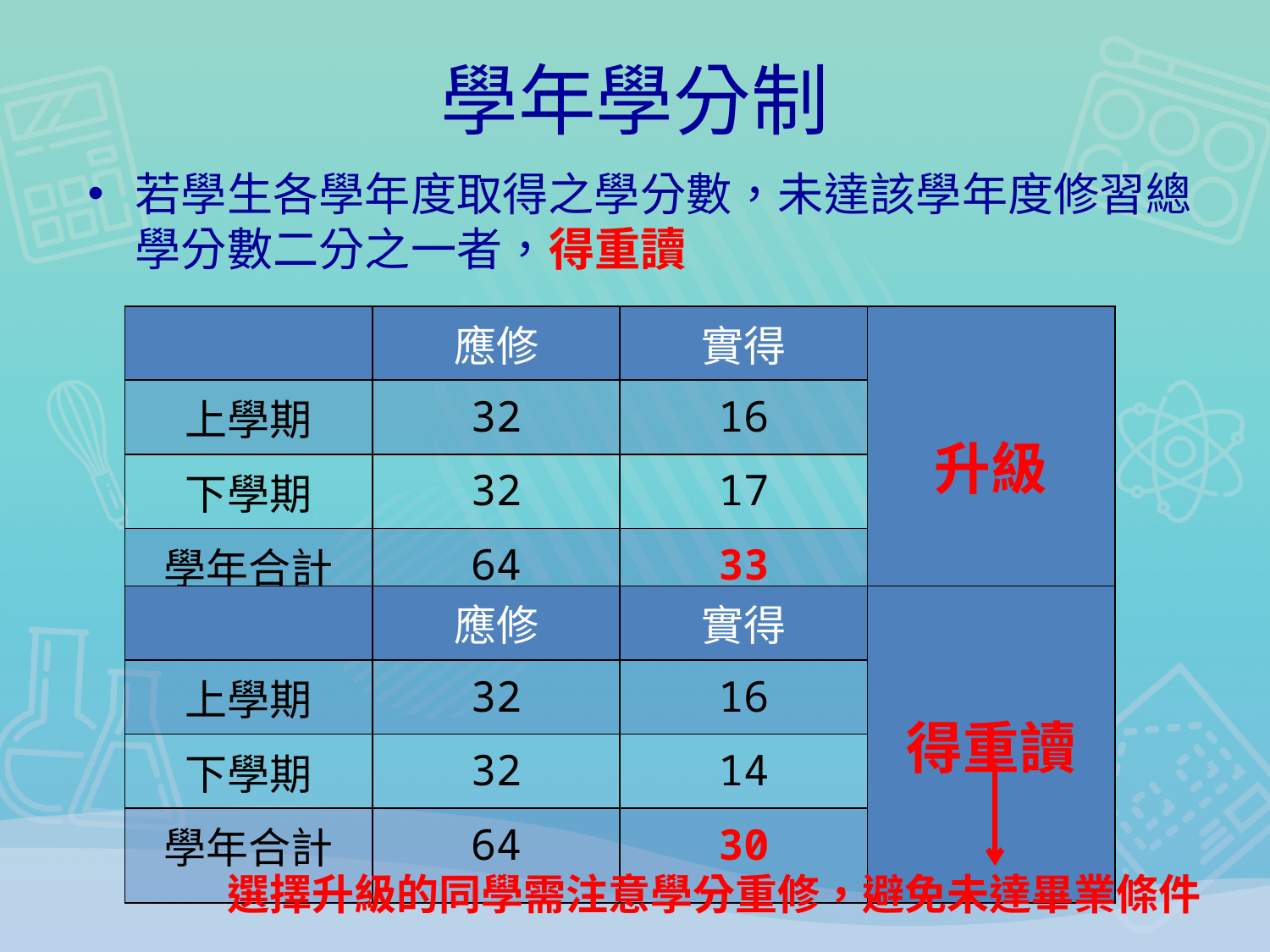

# 學年學分制
若學生各學年度取得之學分數，未達該學年度修習總學分數二分之一者，得重讀

|  | 應修 | 實得 | 升級 |
| --- | --- | --- | --- |
| 上學期 | 32 | 16 |  |
| 下學期 | 32 | 17 |  |
| 學年合計 | 64 | 33 |  |
|  | 應修 | 實得 | 得重讀 |
| --- | --- | --- | --- |
| 上學期 | 32 | 16 |  |
| 下學期 | 32 | 14 |  |
| 學年合計 | 64 | 30 |  |
選擇升級的同學需注意學分重修，避免未達畢業條件